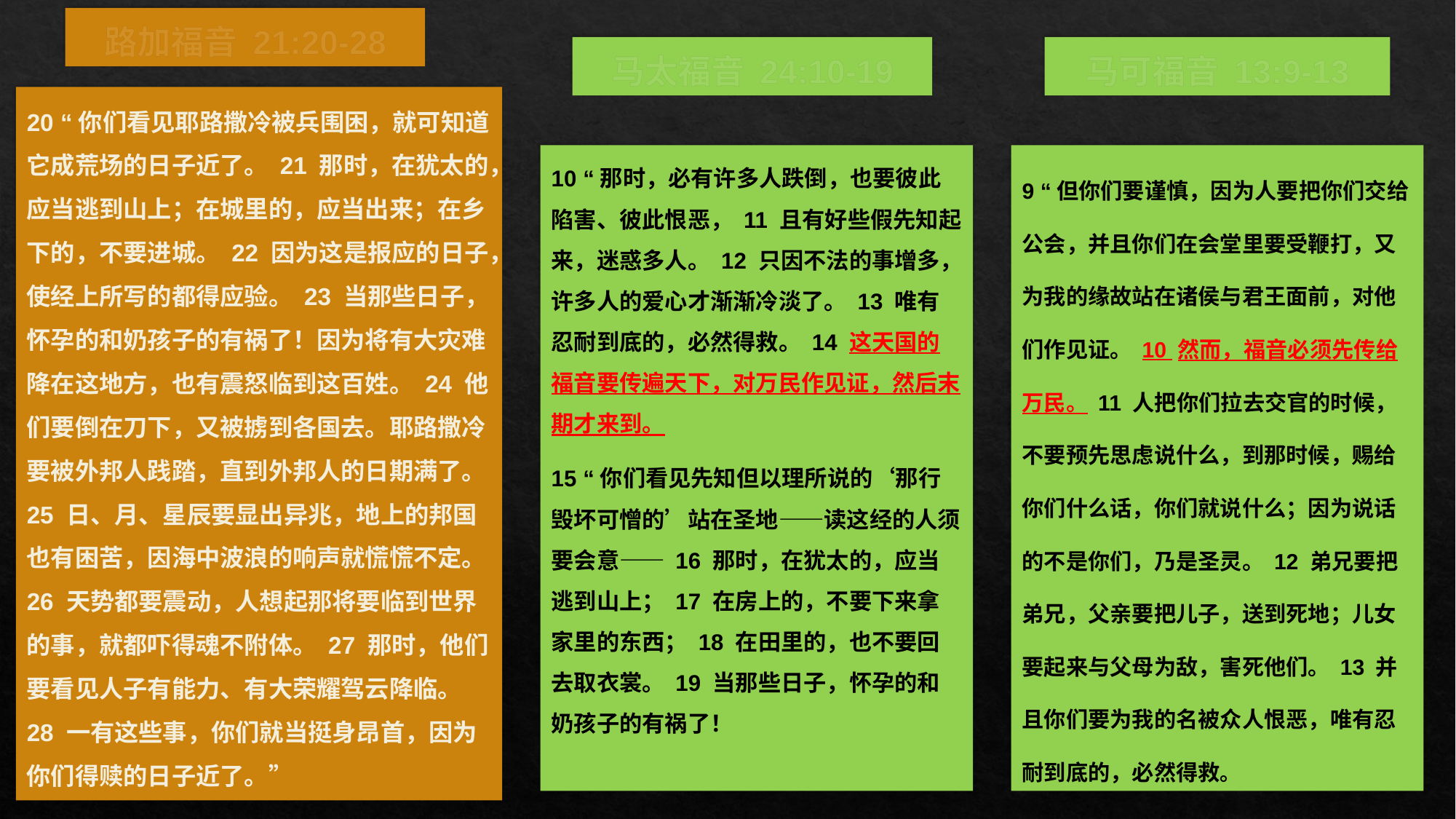

路加福音 21:20-28
马太福音 24:10-19
马可福音 13:9-13
20 “你们看见耶路撒冷被兵围困，就可知道它成荒场的日子近了。 21 那时，在犹太的，应当逃到山上；在城里的，应当出来；在乡下的，不要进城。 22 因为这是报应的日子，使经上所写的都得应验。 23 当那些日子，怀孕的和奶孩子的有祸了！因为将有大灾难降在这地方，也有震怒临到这百姓。 24 他们要倒在刀下，又被掳到各国去。耶路撒冷要被外邦人践踏，直到外邦人的日期满了。 25 日、月、星辰要显出异兆，地上的邦国也有困苦，因海中波浪的响声就慌慌不定。 26 天势都要震动，人想起那将要临到世界的事，就都吓得魂不附体。 27 那时，他们要看见人子有能力、有大荣耀驾云降临。 28 一有这些事，你们就当挺身昂首，因为你们得赎的日子近了。”
10 “那时，必有许多人跌倒，也要彼此陷害、彼此恨恶， 11 且有好些假先知起来，迷惑多人。 12 只因不法的事增多，许多人的爱心才渐渐冷淡了。 13 唯有忍耐到底的，必然得救。 14 这天国的福音要传遍天下，对万民作见证，然后末期才来到。
15 “你们看见先知但以理所说的‘那行毁坏可憎的’站在圣地——读这经的人须要会意—— 16 那时，在犹太的，应当逃到山上； 17 在房上的，不要下来拿家里的东西； 18 在田里的，也不要回去取衣裳。 19 当那些日子，怀孕的和奶孩子的有祸了！
9 “但你们要谨慎，因为人要把你们交给公会，并且你们在会堂里要受鞭打，又为我的缘故站在诸侯与君王面前，对他们作见证。 10 然而，福音必须先传给万民。 11 人把你们拉去交官的时候，不要预先思虑说什么，到那时候，赐给你们什么话，你们就说什么；因为说话的不是你们，乃是圣灵。 12 弟兄要把弟兄，父亲要把儿子，送到死地；儿女要起来与父母为敌，害死他们。 13 并且你们要为我的名被众人恨恶，唯有忍耐到底的，必然得救。